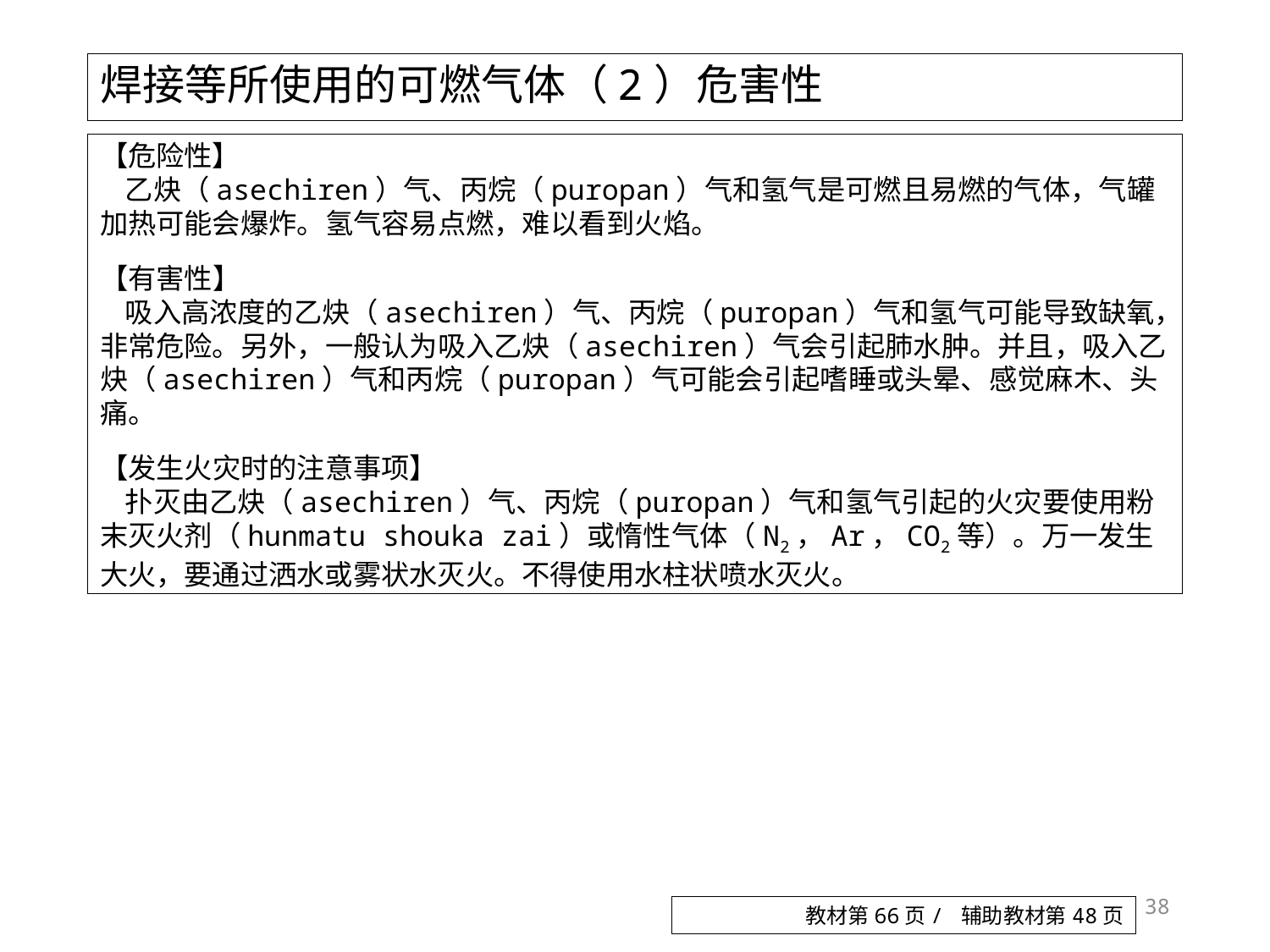

焊接等所使用的可燃气体（2）危害性
【危险性】
乙炔（asechiren）气、丙烷（puropan）气和氢气是可燃且易燃的气体，气罐加热可能会爆炸。氢气容易点燃，难以看到火焰。

【有害性】
吸入高浓度的乙炔（asechiren）气、丙烷（puropan）气和氢气可能导致缺氧，非常危险。另外，一般认为吸入乙炔（asechiren）气会引起肺水肿。并且，吸入乙炔（asechiren）气和丙烷（puropan）气可能会引起嗜睡或头晕、感觉麻木、头痛。

【发生火灾时的注意事项】
扑灭由乙炔（asechiren）气、丙烷（puropan）气和氢气引起的火灾要使用粉末灭火剂（hunmatu shouka zai）或惰性气体（N2，Ar，CO2等）。万一发生大火，要通过洒水或雾状水灭火。不得使用水柱状喷水灭火。
38
教材第66页/ 辅助教材第48页